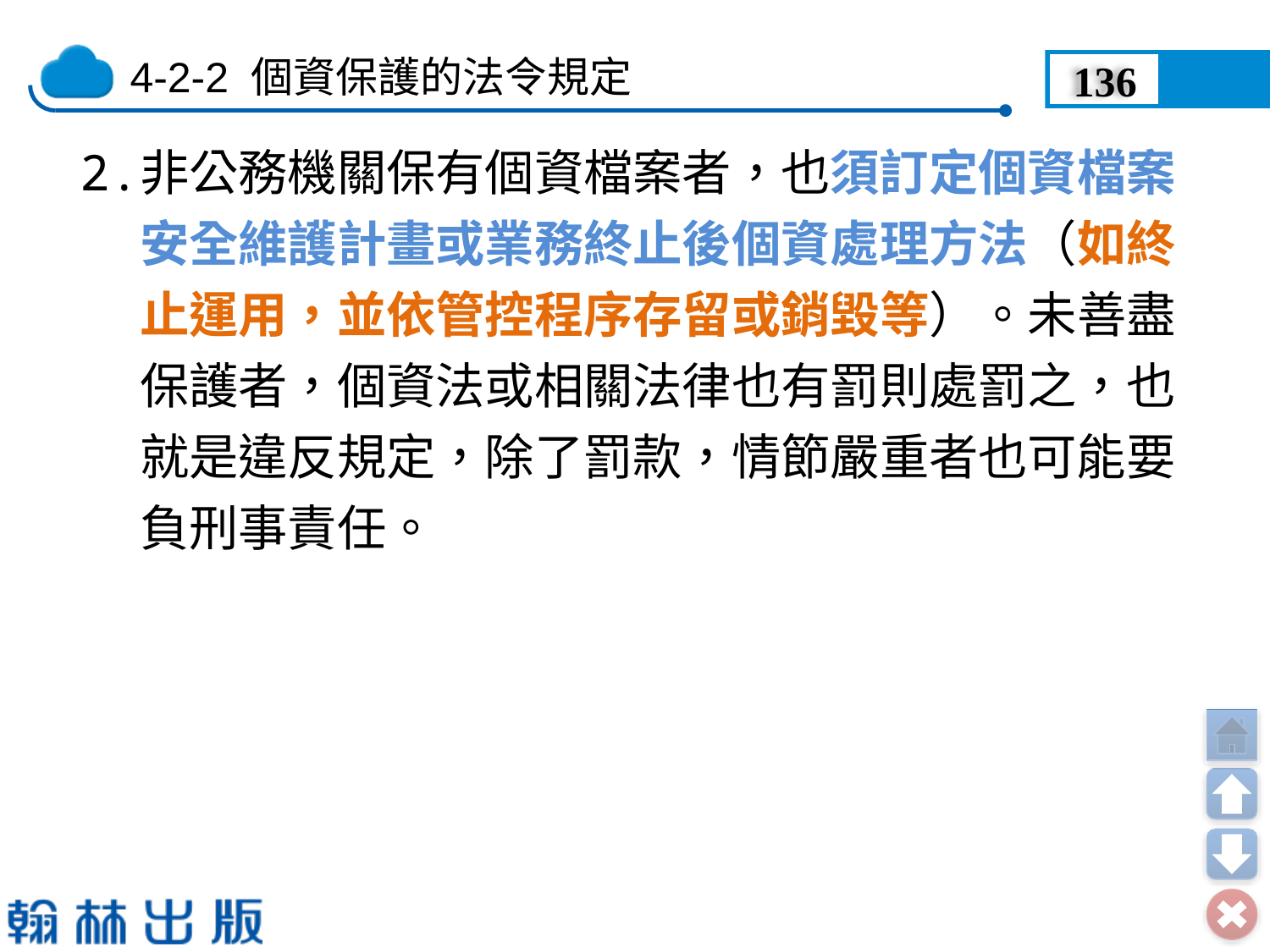

136
2.	非公務機關保有個資檔案者，也須訂定個資檔案安全維護計畫或業務終止後個資處理方法（如終止運用，並依管控程序存留或銷毀等）。未善盡保護者，個資法或相關法律也有罰則處罰之，也就是違反規定，除了罰款，情節嚴重者也可能要負刑事責任。